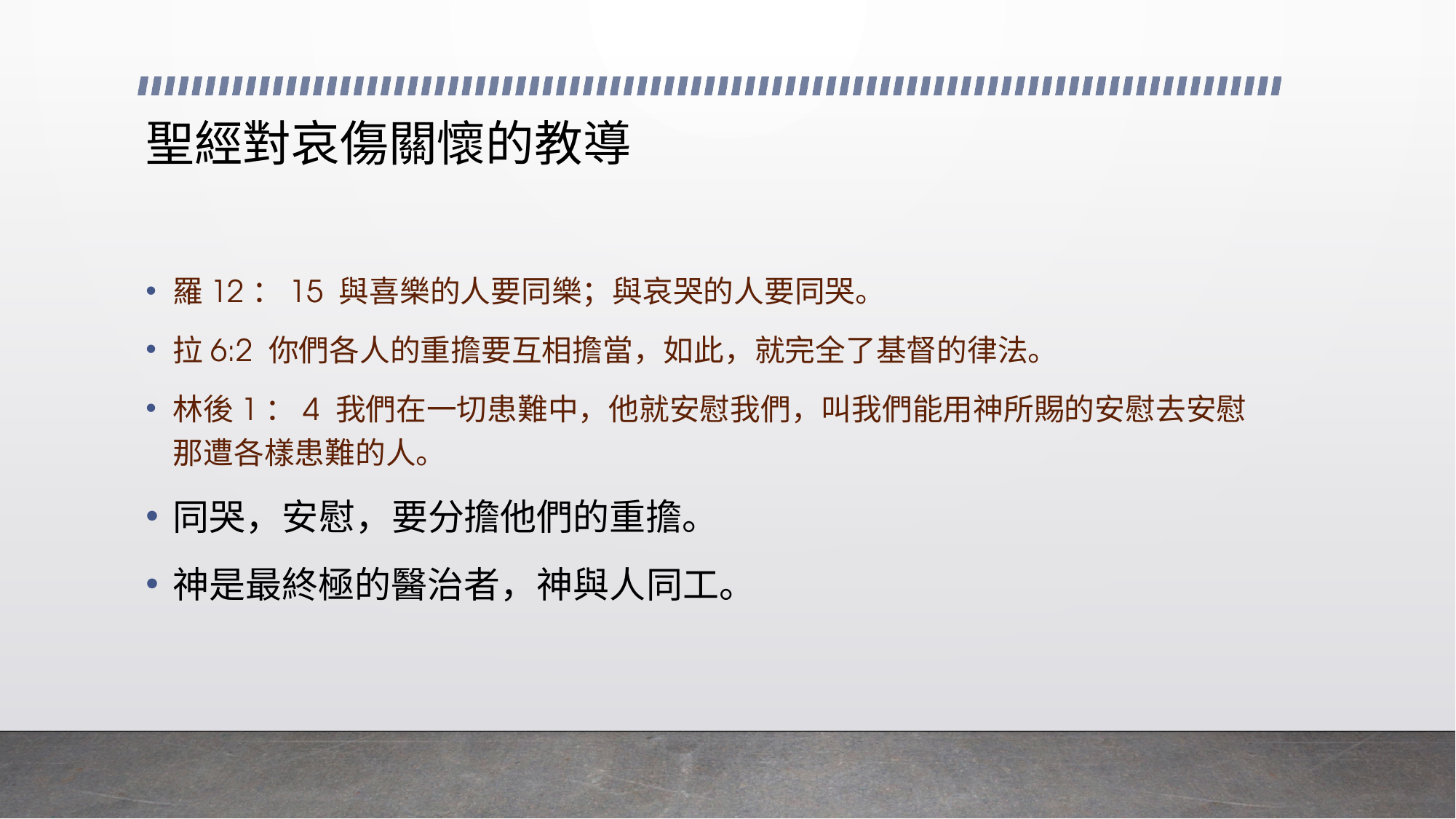

# 聖經對哀傷關懷的教導
羅12：15 與喜樂的人要同樂；與哀哭的人要同哭。
拉6:2 你們各人的重擔要互相擔當，如此，就完全了基督的律法。
林後1：4 我們在一切患難中，他就安慰我們，叫我們能用神所賜的安慰去安慰那遭各樣患難的人。
同哭，安慰，要分擔他們的重擔。
神是最終極的醫治者，神與人同工。